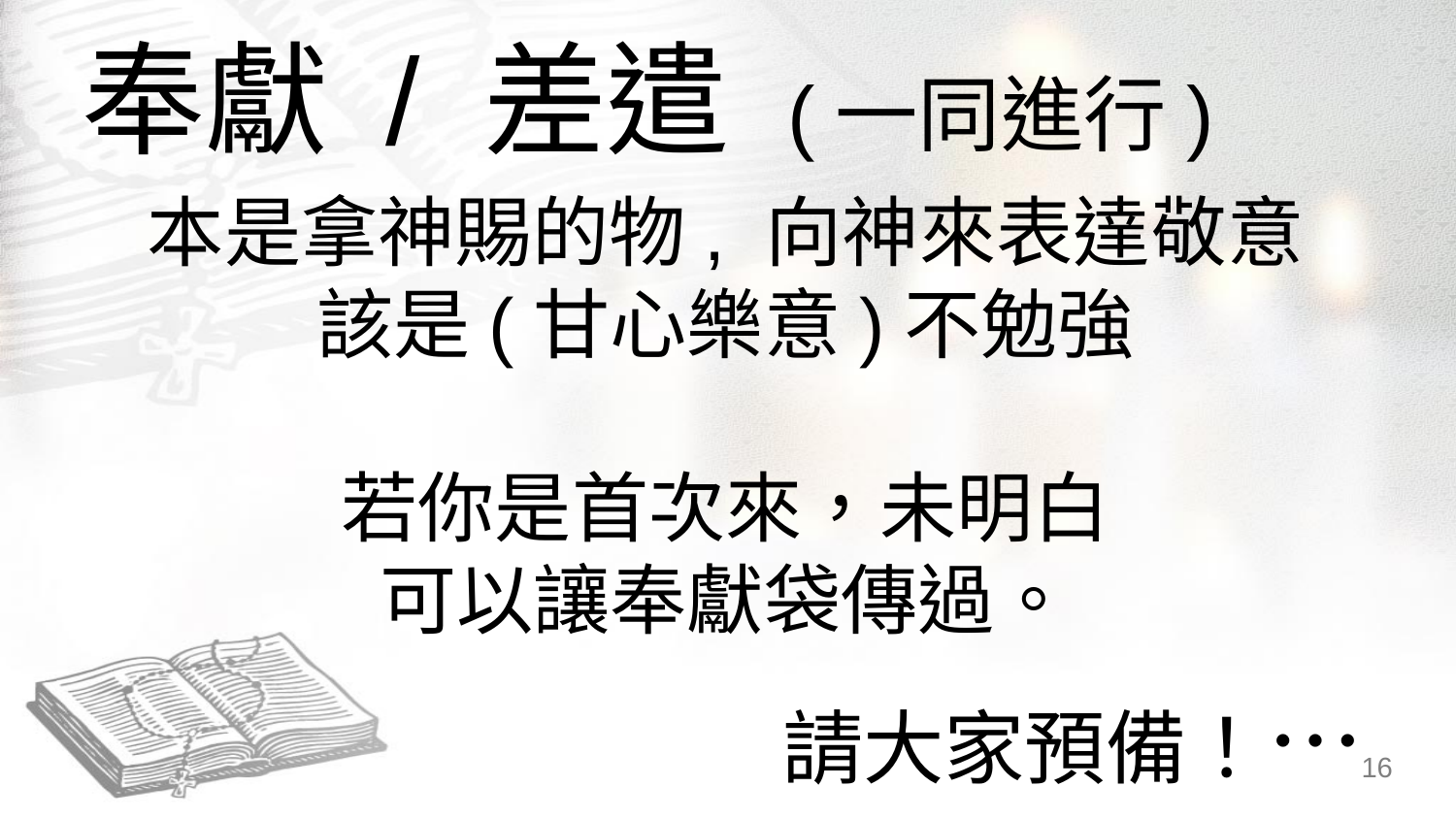

# 奉獻 / 差遣 (一同進行)
本是拿神賜的物, 向神來表達敬意
該是(甘心樂意)不勉強

若你是首次來，未明白
可以讓奉獻袋傳過。
請大家預備！…
16